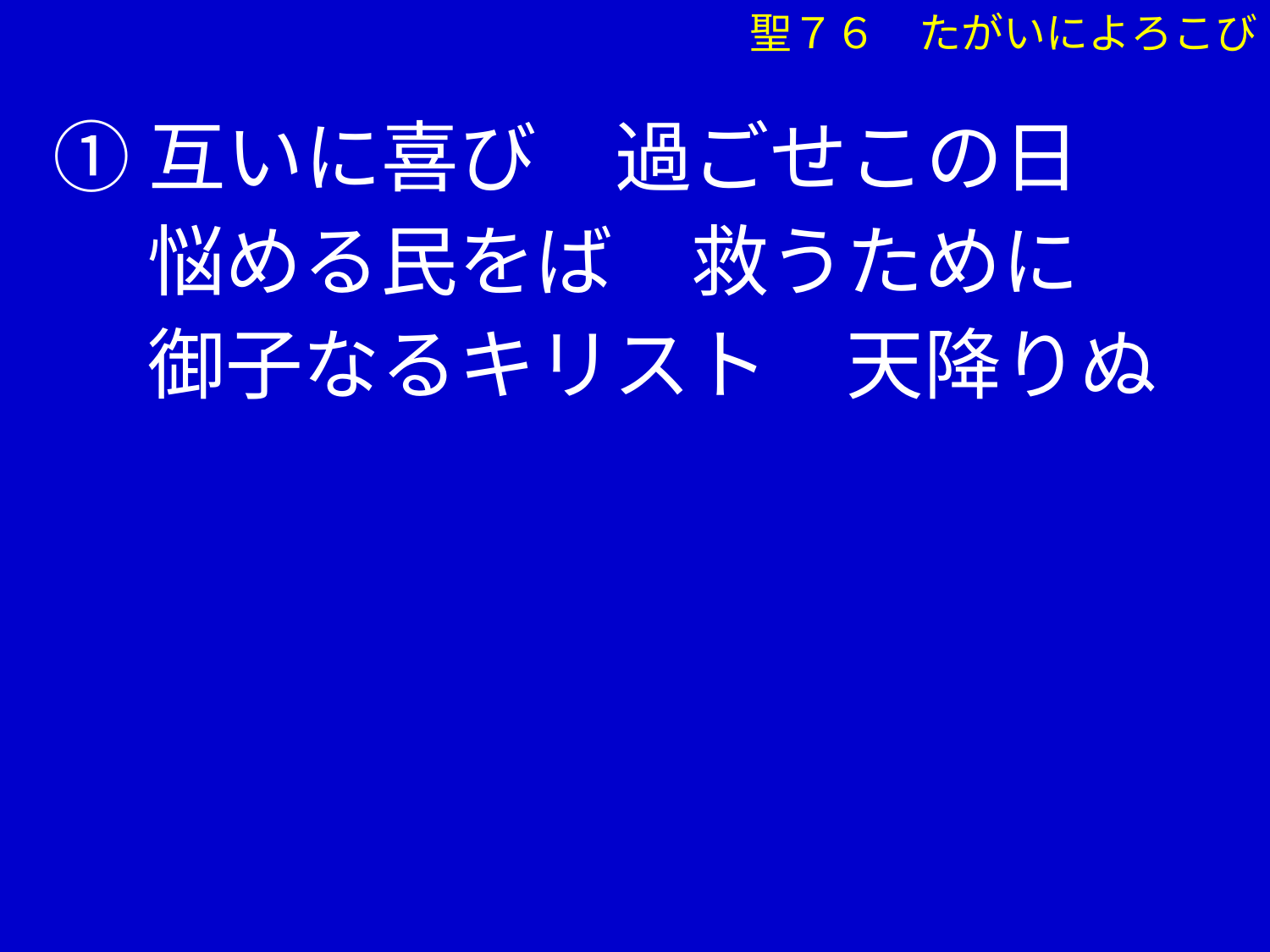

聖７６　たがいによろこび
①互いに喜び　過ごせこの日
　 悩める民をば　救うために
　 御子なるキリスト　天降りぬ